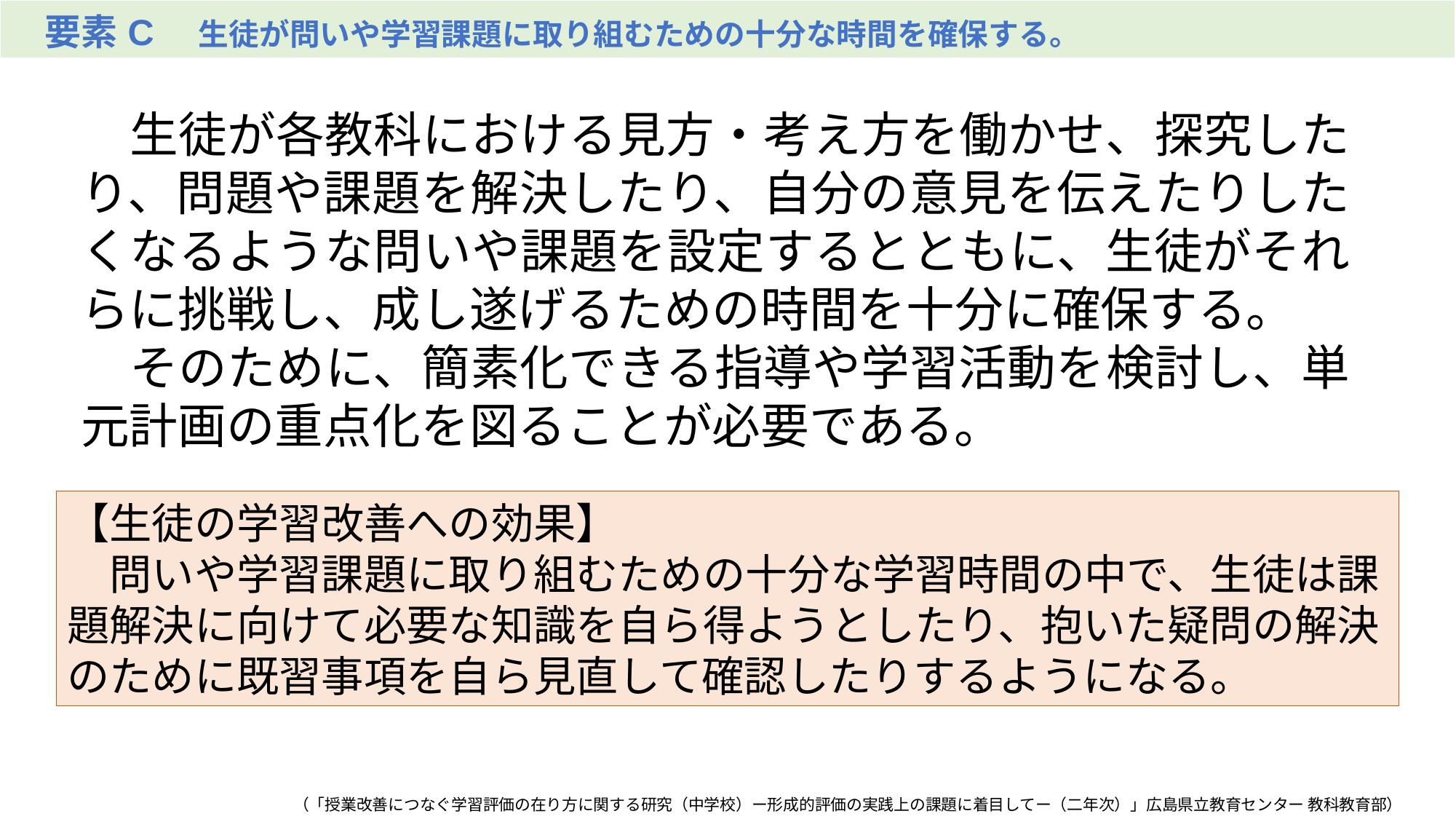

| 要素C　生徒が問いや学習課題に取り組むための十分な時間を確保する。 |
| --- |
　生徒が各教科における見方・考え方を働かせ、探究したり、問題や課題を解決したり、自分の意見を伝えたりしたくなるような問いや課題を設定するとともに、生徒がそれらに挑戦し、成し遂げるための時間を十分に確保する。
　そのために、簡素化できる指導や学習活動を検討し、単元計画の重点化を図ることが必要である。
【生徒の学習改善への効果】
　問いや学習課題に取り組むための十分な学習時間の中で、生徒は課題解決に向けて必要な知識を自ら得ようとしたり、抱いた疑問の解決のために既習事項を自ら見直して確認したりするようになる。
（「授業改善につなぐ学習評価の在り方に関する研究（中学校）ー形成的評価の実践上の課題に着目してー（二年次）」広島県立教育センター 教科教育部）